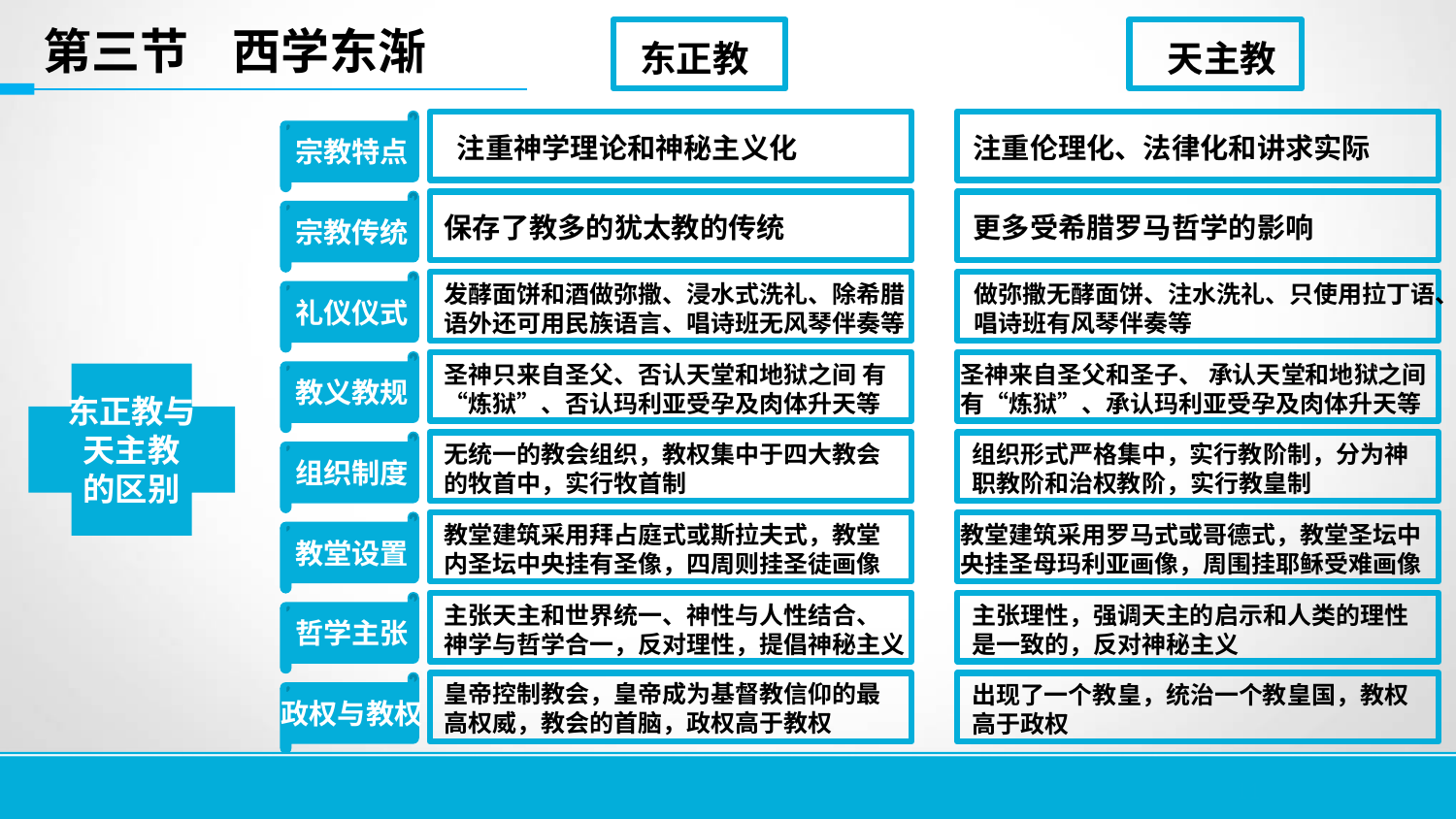

东正教

天主教
第三节    西学东渐

宗教特点

注重神学理论和神秘主义化
注重伦理化、法律化和讲求实际

宗教传统

保存了教多的犹太教的传统
更多受希腊罗马哲学的影响
礼仪仪式

发酵面饼和酒做弥撒、浸水式洗礼、除希腊语外还可用民族语言、唱诗班无风琴伴奏等

做弥撒无酵面饼、注水洗礼、只使用拉丁语、
唱诗班有风琴伴奏等
教义教规

圣神只来自圣父、否认天堂和地狱之间 有“炼狱”、否认玛利亚受孕及肉体升天等
圣神来自圣父和圣子、 承认天堂和地狱之间 有“炼狱”、承认玛利亚受孕及肉体升天等

东正教与
天主教
的区别
组织制度

无统一的教会组织，教权集中于四大教会的牧首中，实行牧首制

组织形式严格集中，实行教阶制，分为神职教阶和治权教阶，实行教皇制

教堂设置

教堂建筑采用罗马式或哥德式，教堂圣坛中央挂圣母玛利亚画像，周围挂耶稣受难画像

教堂建筑采用拜占庭式或斯拉夫式，教堂内圣坛中央挂有圣像，四周则挂圣徒画像
哲学主张

主张天主和世界统一、神性与人性结合、
神学与哲学合一，反对理性，提倡神秘主义

主张理性，强调天主的启示和人类的理性是一致的，反对神秘主义
皇帝控制教会，皇帝成为基督教信仰的最高权威，教会的首脑，政权高于教权
政权与教权

出现了一个教皇，统治一个教皇国，教权高于政权
11